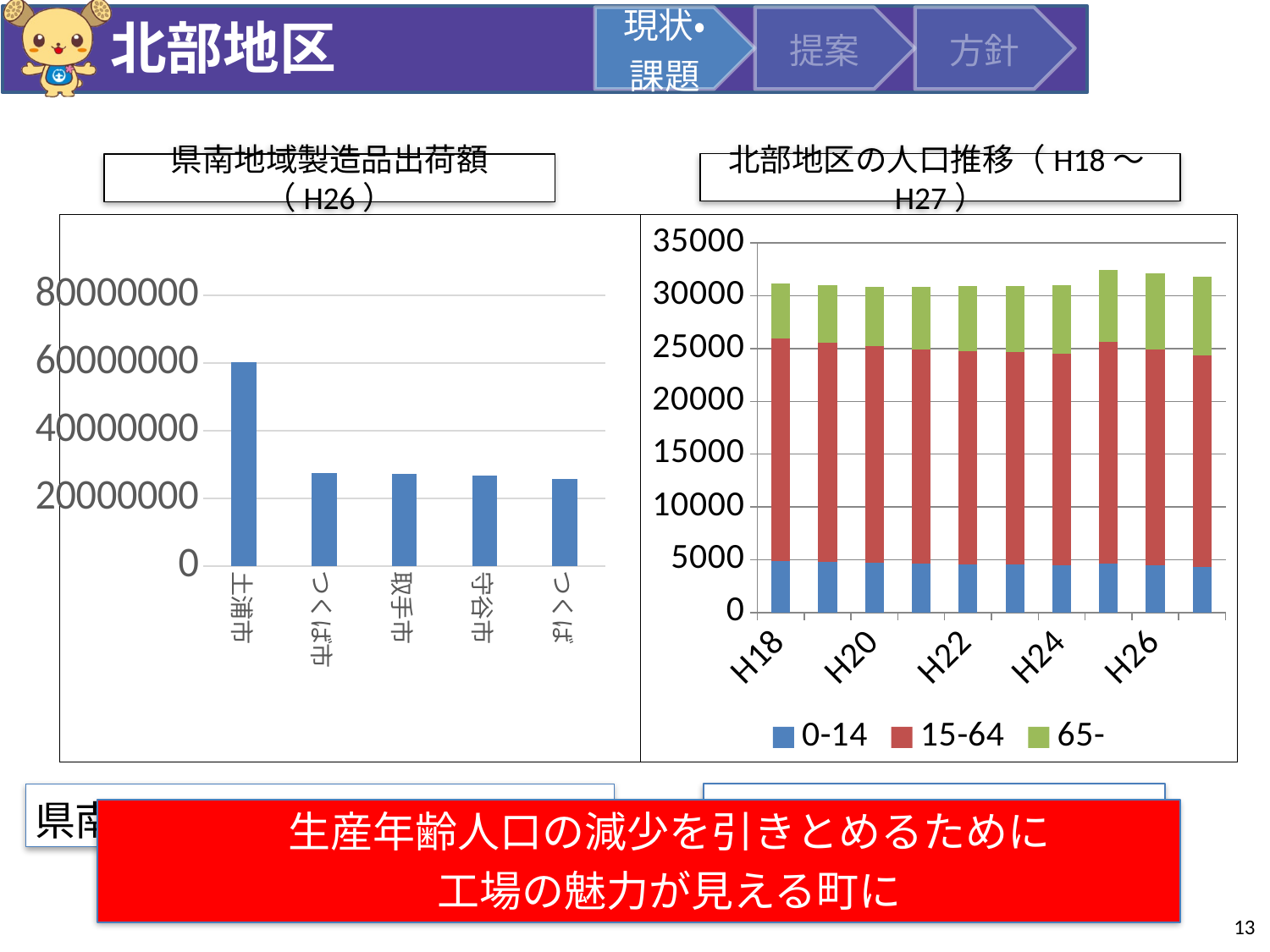

# 北部地区
現状・課題
提案
方針
北部地区の人口推移（H18～H27）
県南地域製造品出荷額（H26）

### Chart

| Category | 製造品出荷額等（万円） |
|---|---|
| 土浦市 | 60220078.0 |
| つくば市 | 27462617.0 |
| 取手市 | 27113468.0 |
| 守谷市 | 26649773.0 |
| つくばみらい市 | 25733394.0 |

### Chart

| Category | 0-14 | 15-64 | 65- |
|---|---|---|---|
| H18 | 4874.0 | 21103.0 | 5206.0 |
| H19 | 4780.0 | 20749.0 | 5451.0 |
| H20 | 4728.0 | 20493.0 | 5651.0 |
| H21 | 4637.0 | 20276.0 | 5905.0 |
| H22 | 4554.0 | 20219.0 | 6138.0 |
| H23 | 4529.0 | 20146.0 | 6262.0 |
| H24 | 4452.0 | 20059.0 | 6505.0 |
| H25 | 4599.0 | 20994.0 | 6844.0 |
| H26 | 4468.0 | 20476.0 | 7153.0 |
| H27 | 4325.0 | 20044.0 | 7464.0 |

県南地区１位の製造出荷額
生産年齢人口の減少
生産年齢人口の減少を引きとめるために
工場の魅力が見える町に

13